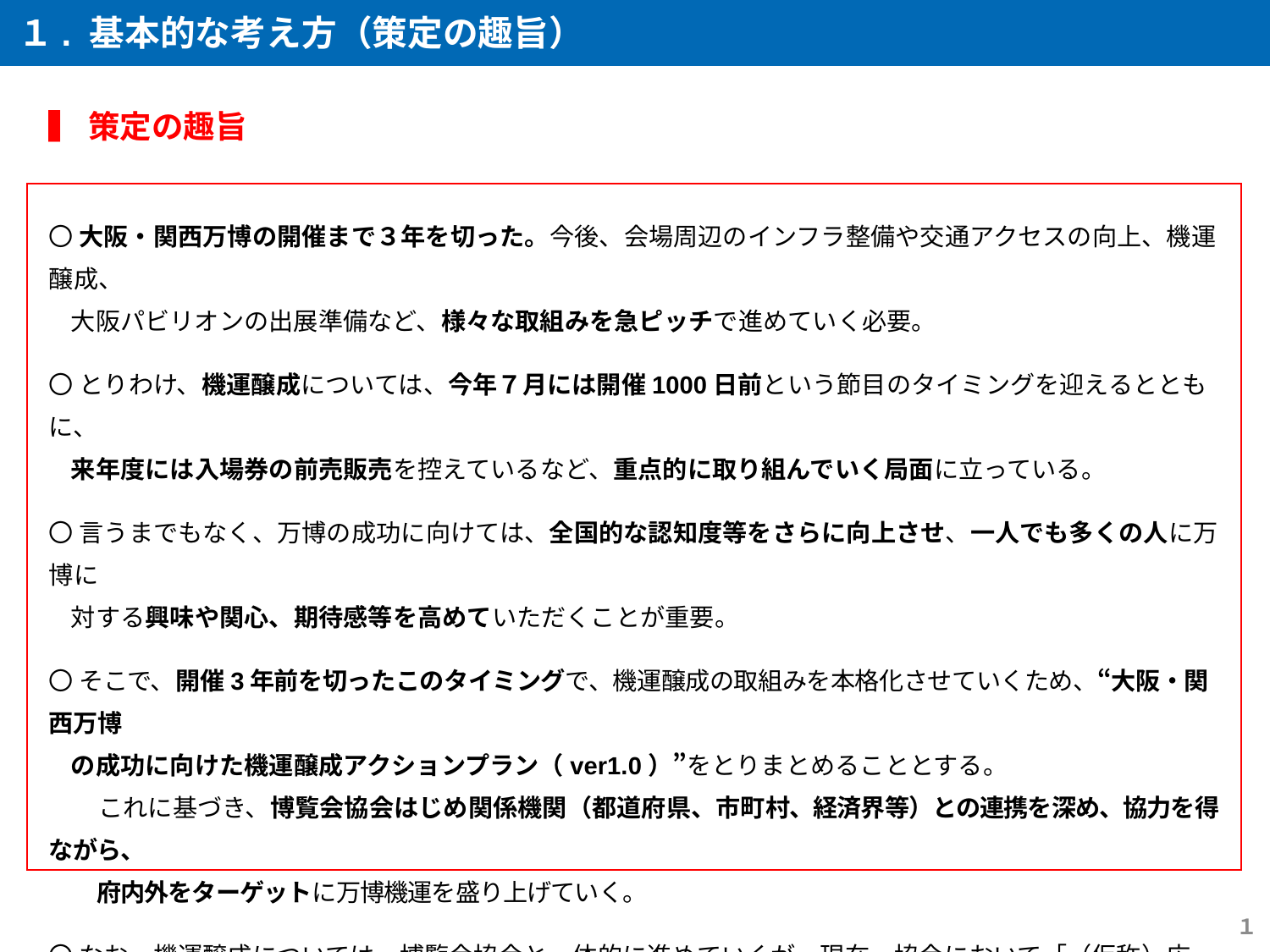

１. 基本的な考え方（策定の趣旨）
▍策定の趣旨
〇 大阪・関西万博の開催まで３年を切った。今後、会場周辺のインフラ整備や交通アクセスの向上、機運醸成、
    大阪パビリオンの出展準備など、様々な取組みを急ピッチで進めていく必要。
〇 とりわけ、機運醸成については、今年７月には開催1000日前という節目のタイミングを迎えるとともに、
    来年度には入場券の前売販売を控えているなど、重点的に取り組んでいく局面に立っている。
〇 言うまでもなく、万博の成功に向けては、全国的な認知度等をさらに向上させ、一人でも多くの人に万博に
    対する興味や関心、期待感等を高めていただくことが重要。
〇 そこで、開催3年前を切ったこのタイミングで、機運醸成の取組みを本格化させていくため、“大阪・関西万博
    の成功に向けた機運醸成アクションプラン（ver1.0）”をとりまとめることとする。
　　これに基づき、博覧会協会はじめ関係機関（都道府県、市町村、経済界等）との連携を深め、協力を得ながら、
　　府内外をターゲットに万博機運を盛り上げていく。
〇 なお、機運醸成については、博覧会協会と一体的に進めていくが、現在、協会において「（仮称）広報・プロ　　
　　モーションマスタープラン」を策定中。今後、その内容を見極めながら、必要に応じて本プランに反映させて　　
　　いくことから、現時点では“ver1.0”としてとりまとめることとした。

１